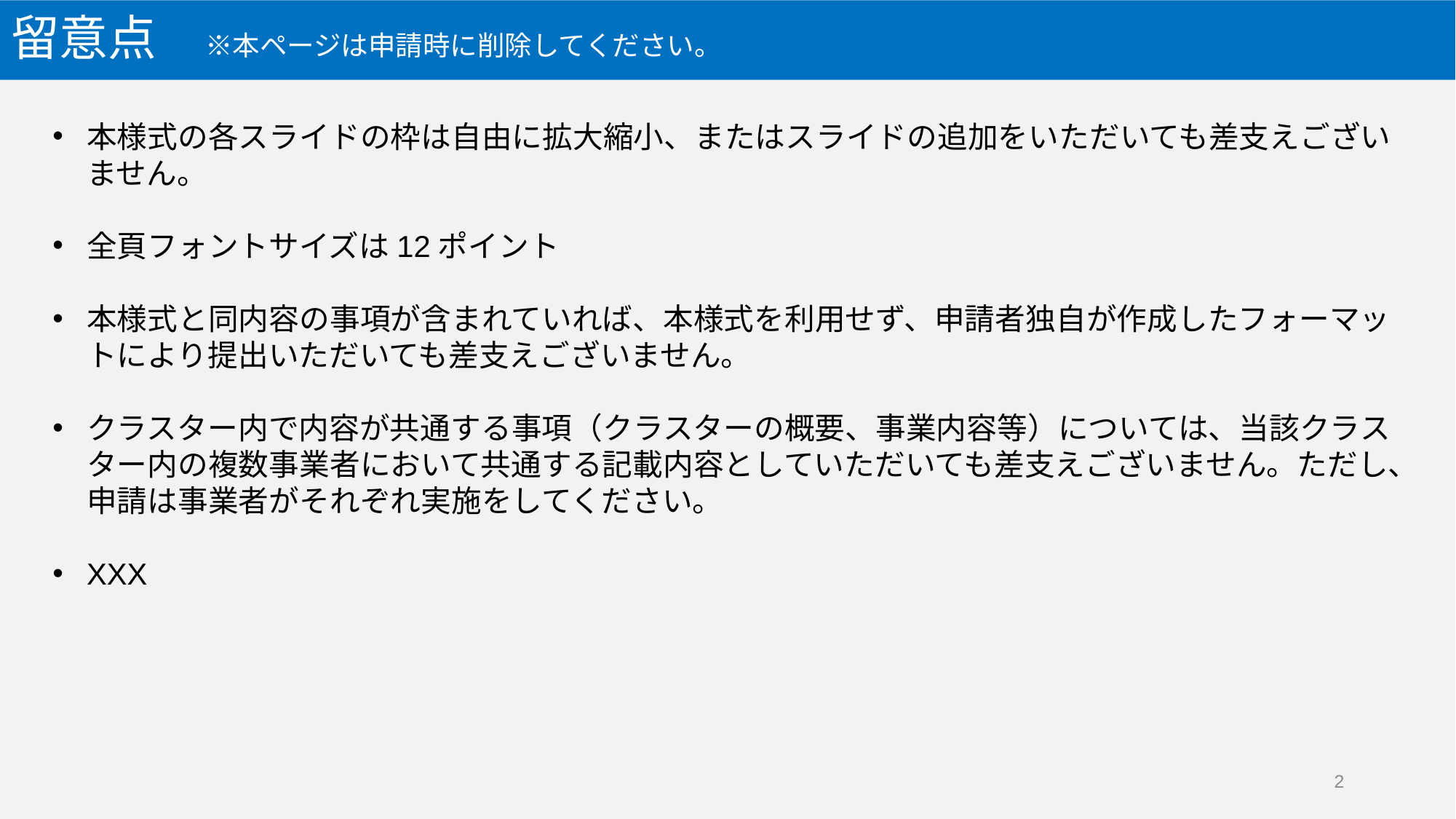

# 留意点　※本ページは申請時に削除してください。
本様式の各スライドの枠は自由に拡大縮小、またはスライドの追加をいただいても差支えございません。

全頁フォントサイズは12ポイント

本様式と同内容の事項が含まれていれば、本様式を利用せず、申請者独自が作成したフォーマットにより提出いただいても差支えございません。

クラスター内で内容が共通する事項（クラスターの概要、事業内容等）については、当該クラスター内の複数事業者において共通する記載内容としていただいても差支えございません。ただし、申請は事業者がそれぞれ実施をしてください。

XXX
2